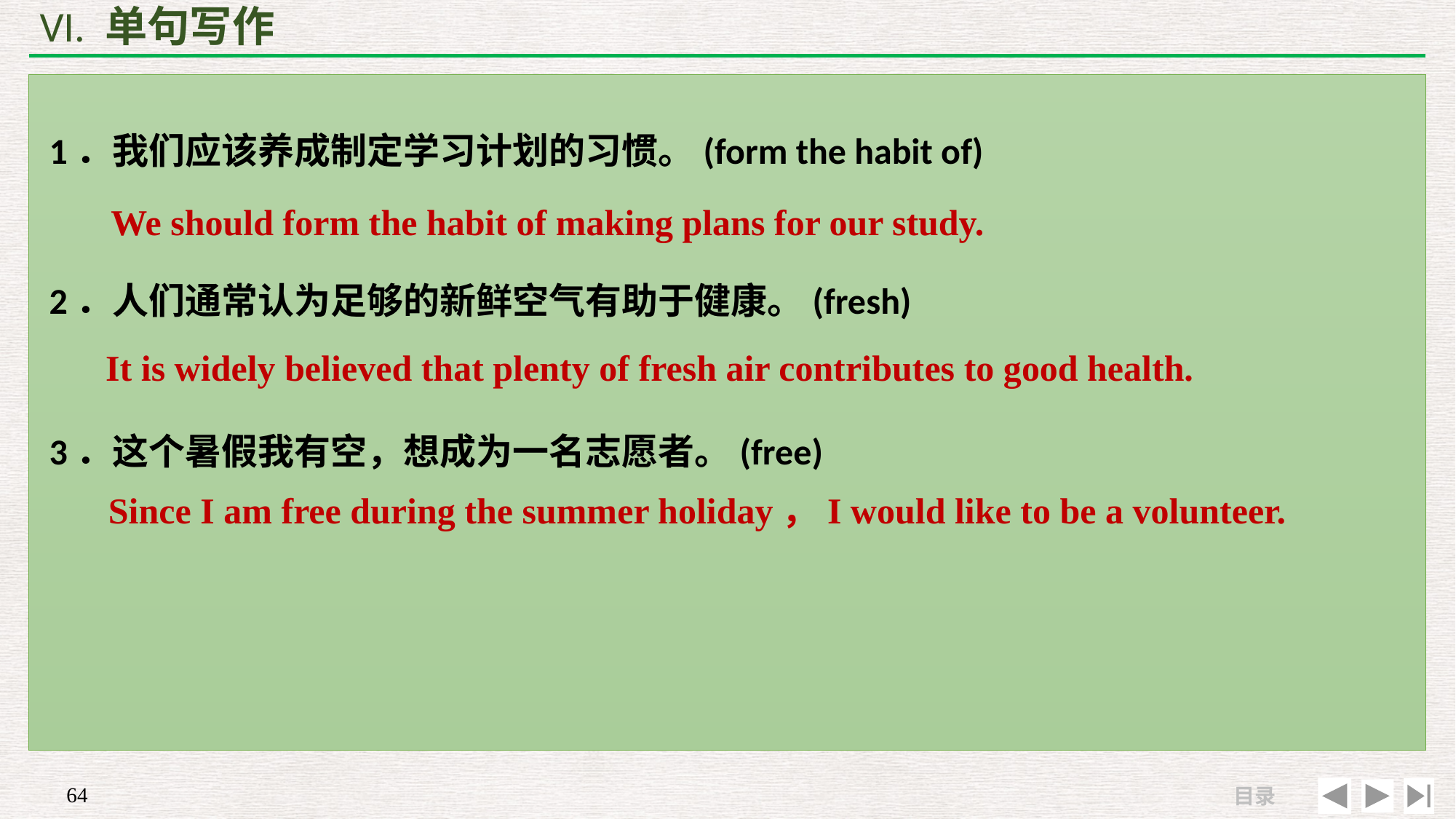

# VI. 单句写作

1．我们应该养成制定学习计划的习惯。(form the habit of)

2．人们通常认为足够的新鲜空气有助于健康。(fresh)

3．这个暑假我有空，想成为一名志愿者。(free)
We should form the habit of making plans for our study.
It is widely believed that plenty of fresh air contributes to good health.
Since I am free during the summer holiday，I would like to be a volunteer.